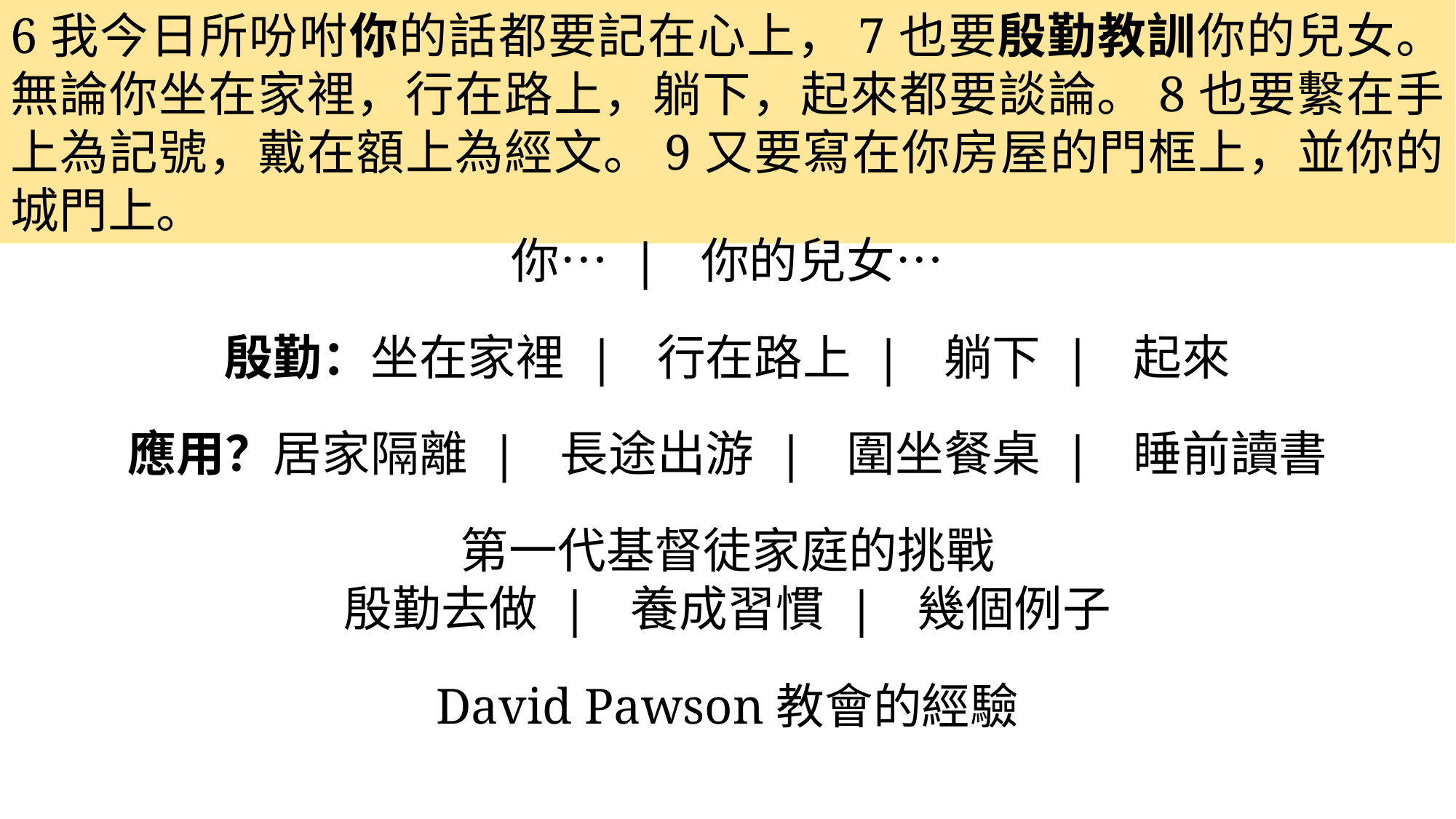

6我今日所吩咐你的話都要記在心上，7也要殷勤教訓你的兒女。無論你坐在家裡，行在路上，躺下，起來都要談論。8也要繫在手上為記號，戴在額上為經文。9又要寫在你房屋的門框上，並你的城門上。
你… | 你的兒女…
殷勤：坐在家裡 | 行在路上 | 躺下 | 起來
應用？居家隔離 | 長途出游 | 圍坐餐桌 | 睡前讀書
第一代基督徒家庭的挑戰
殷勤去做 | 養成習慣 | 幾個例子
David Pawson教會的經驗